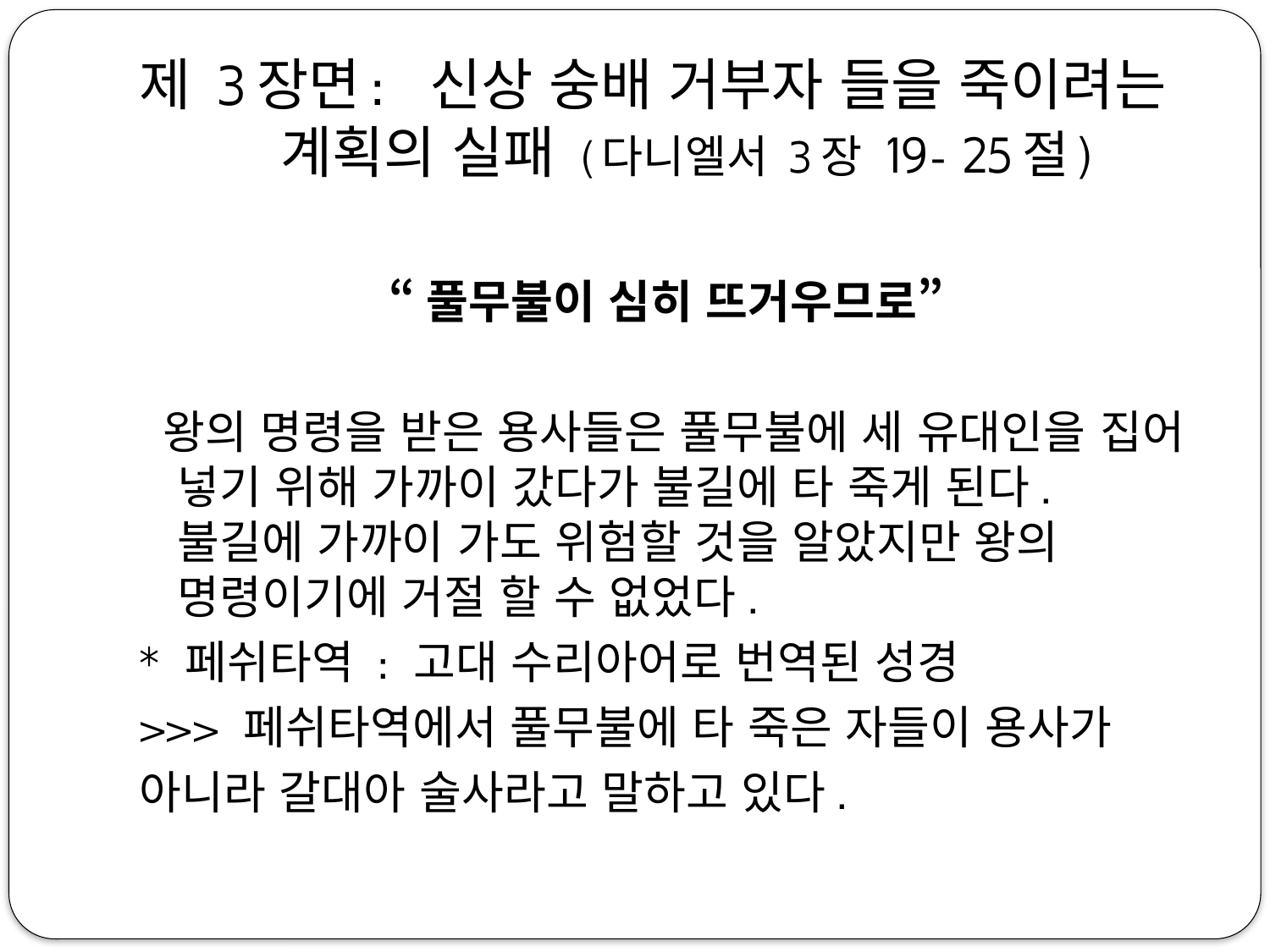

# 제 3장면:  신상 숭배 거부자 들을 죽이려는 계획의 실패 (다니엘서 3장 19- 25절)

“풀무불이 심히 뜨거우므로”

 왕의 명령을 받은 용사들은 풀무불에 세 유대인을 집어 넣기 위해 가까이 갔다가 불길에 타 죽게 된다. 불길에 가까이 가도 위험할 것을 알았지만 왕의 명령이기에 거절 할 수 없었다.
* 페쉬타역 : 고대 수리아어로 번역된 성경
>>> 페쉬타역에서 풀무불에 타 죽은 자들이 용사가
아니라 갈대아 술사라고 말하고 있다.